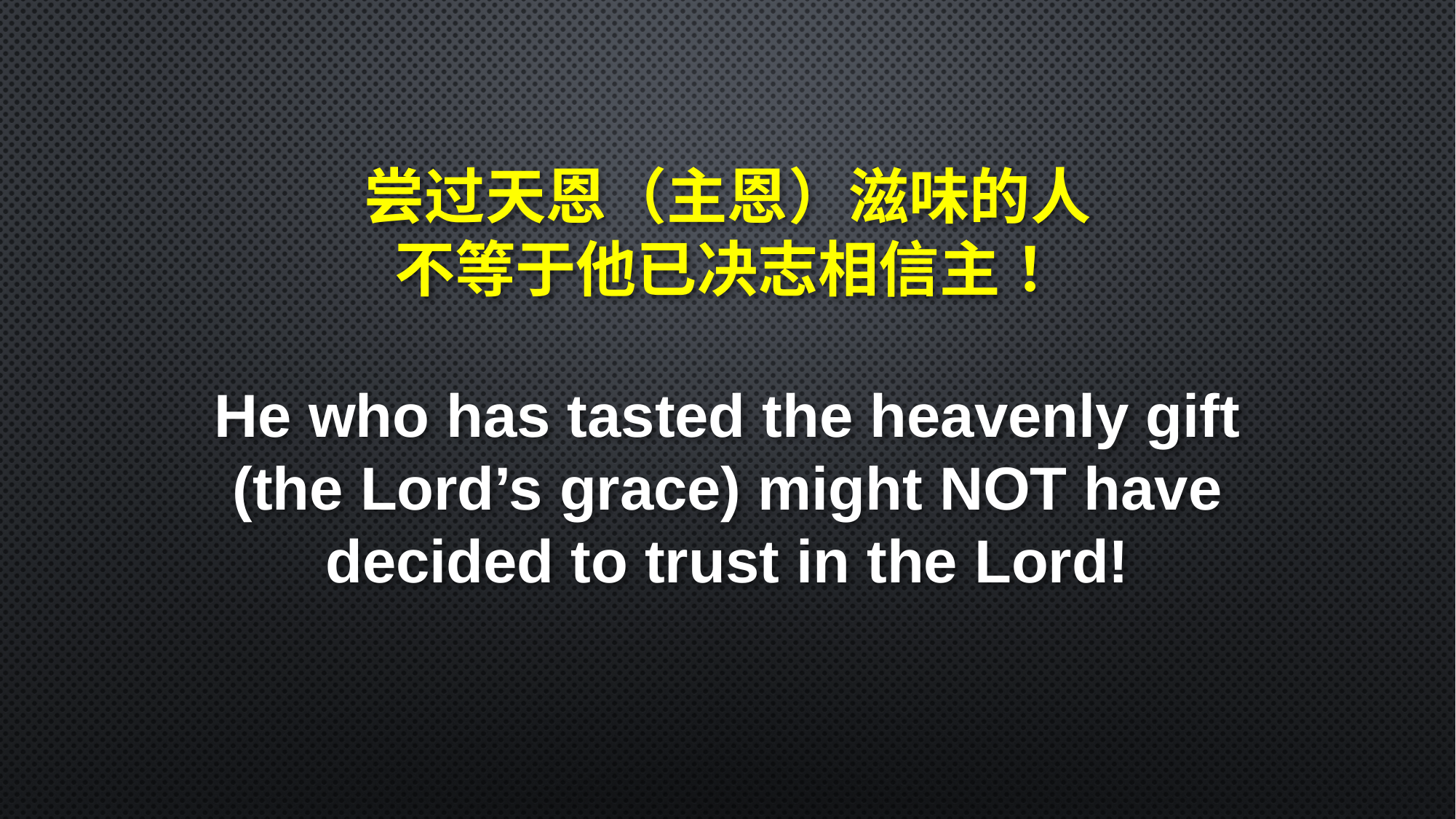

尝过天恩（主恩）滋味的人
不等于他已决志相信主！

He who has tasted the heavenly gift (the Lord’s grace) might NOT have decided to trust in the Lord!